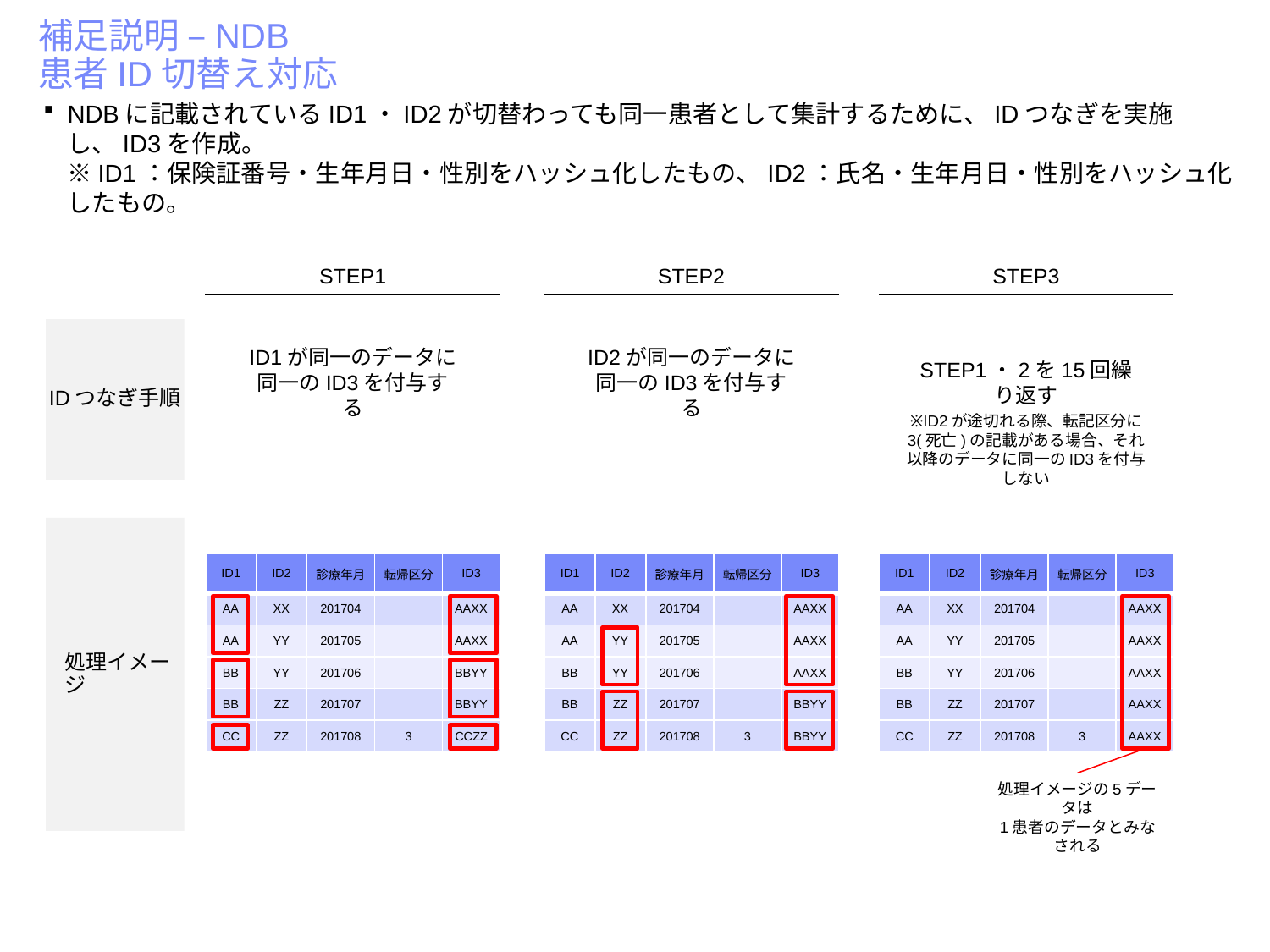

# 補足説明 –NDB 患者ID切替え対応

NDBに記載されているID1・ID2が切替わっても同一患者として集計するために、IDつなぎを実施し、ID3を作成。
※ID1：保険証番号・生年月日・性別をハッシュ化したもの、ID2：氏名・生年月日・性別をハッシュ化したもの。
STEP1
STEP2
STEP3
IDつなぎ手順
ID1が同一のデータに
同一のID3を付与する
ID2が同一のデータに
同一のID3を付与する
STEP1・2を15回繰り返す
※ID2が途切れる際、転記区分に
3(死亡)の記載がある場合、それ以降のデータに同一のID3を付与しない
処理イメージ
| ID1 | ID2 | 診療年月 | 転帰区分 | ID3 |
| --- | --- | --- | --- | --- |
| AA | XX | 201704 |  | AAXX |
| AA | YY | 201705 |  | AAXX |
| BB | YY | 201706 |  | BBYY |
| BB | ZZ | 201707 |  | BBYY |
| CC | ZZ | 201708 | 3 | CCZZ |
| ID1 | ID2 | 診療年月 | 転帰区分 | ID3 |
| --- | --- | --- | --- | --- |
| AA | XX | 201704 |  | AAXX |
| AA | YY | 201705 |  | AAXX |
| BB | YY | 201706 |  | AAXX |
| BB | ZZ | 201707 |  | BBYY |
| CC | ZZ | 201708 | 3 | BBYY |
| ID1 | ID2 | 診療年月 | 転帰区分 | ID3 |
| --- | --- | --- | --- | --- |
| AA | XX | 201704 |  | AAXX |
| AA | YY | 201705 |  | AAXX |
| BB | YY | 201706 |  | AAXX |
| BB | ZZ | 201707 |  | AAXX |
| CC | ZZ | 201708 | 3 | AAXX |

処理イメージの5データは
1患者のデータとみなされる